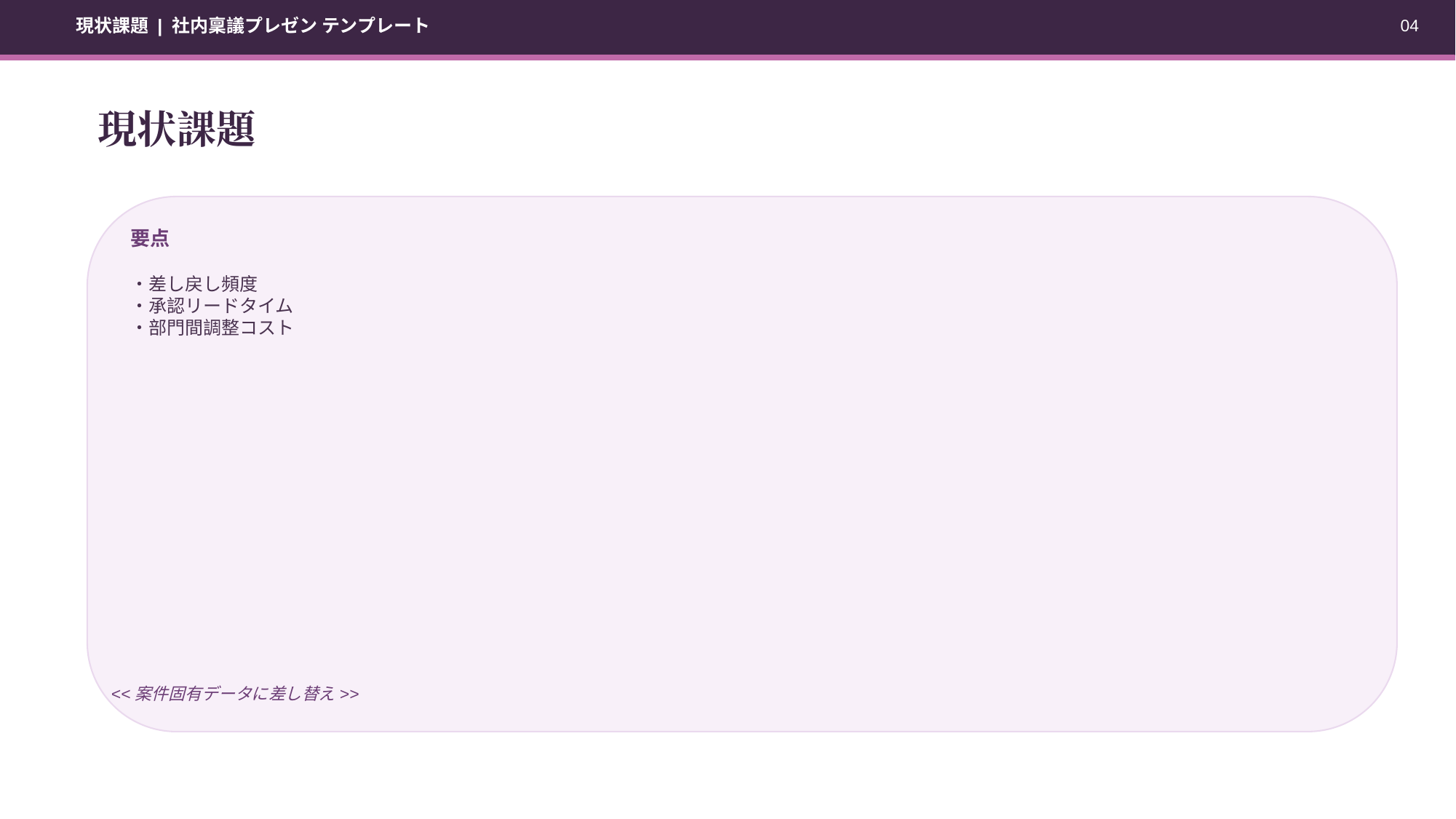

現状課題 | 社内稟議プレゼン テンプレート
04

現状課題

要点
・差し戻し頻度
・承認リードタイム
・部門間調整コスト
<<案件固有データに差し替え>>